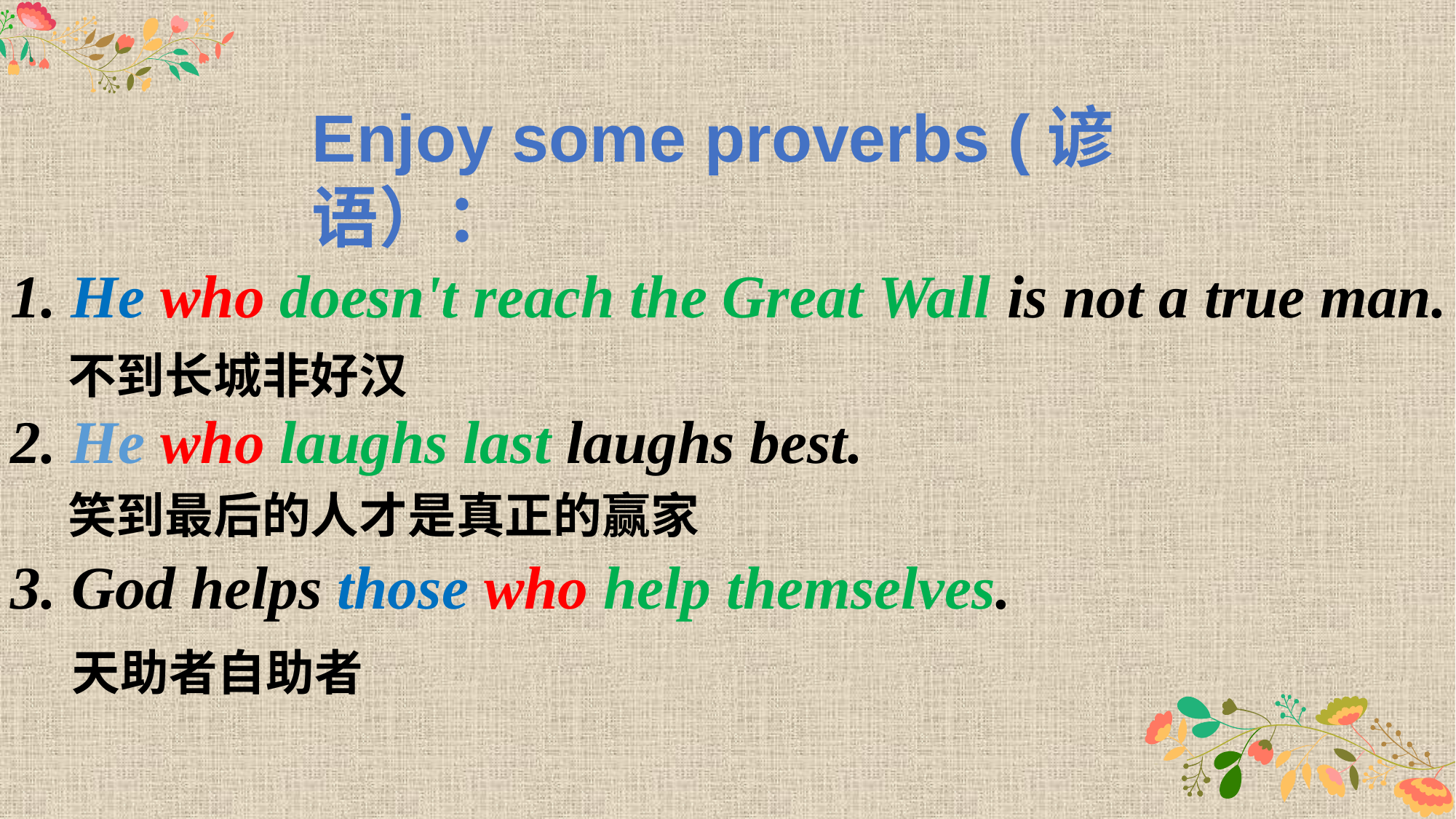

Enjoy some proverbs (谚语）：
1. He who doesn't reach the Great Wall is not a true man.

2. He who laughs last laughs best.

3. God helps those who help themselves.
不到长城非好汉
笑到最后的人才是真正的赢家
天助者自助者